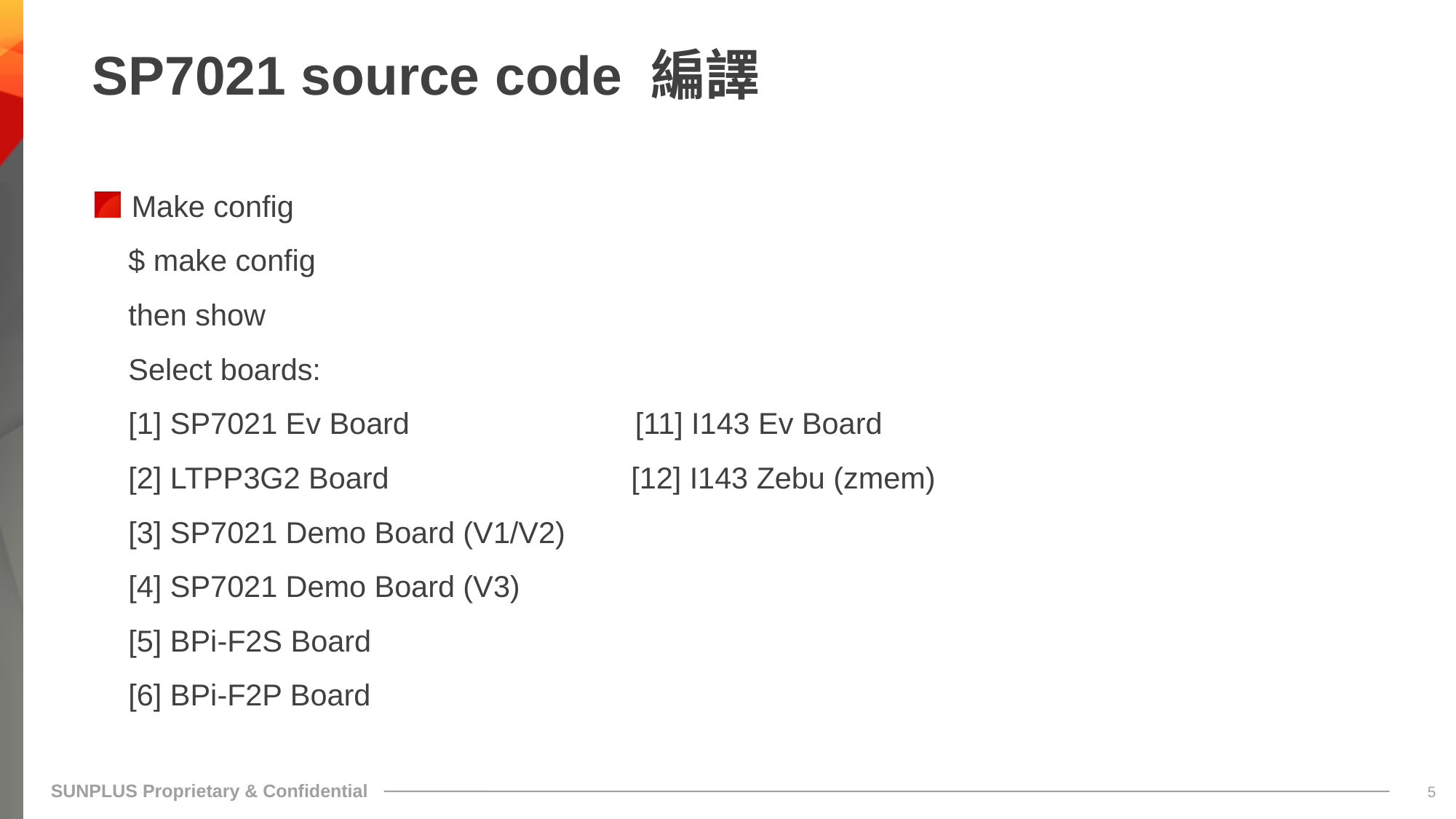

# SP7021 source code 編譯
Make config
    $ make config
    then show
    Select boards:
    [1] SP7021 Ev Board                           [11] I143 Ev Board
    [2] LTPP3G2 Board                             [12] I143 Zebu (zmem)
    [3] SP7021 Demo Board (V1/V2)
    [4] SP7021 Demo Board (V3)
    [5] BPi-F2S Board
    [6] BPi-F2P Board

5